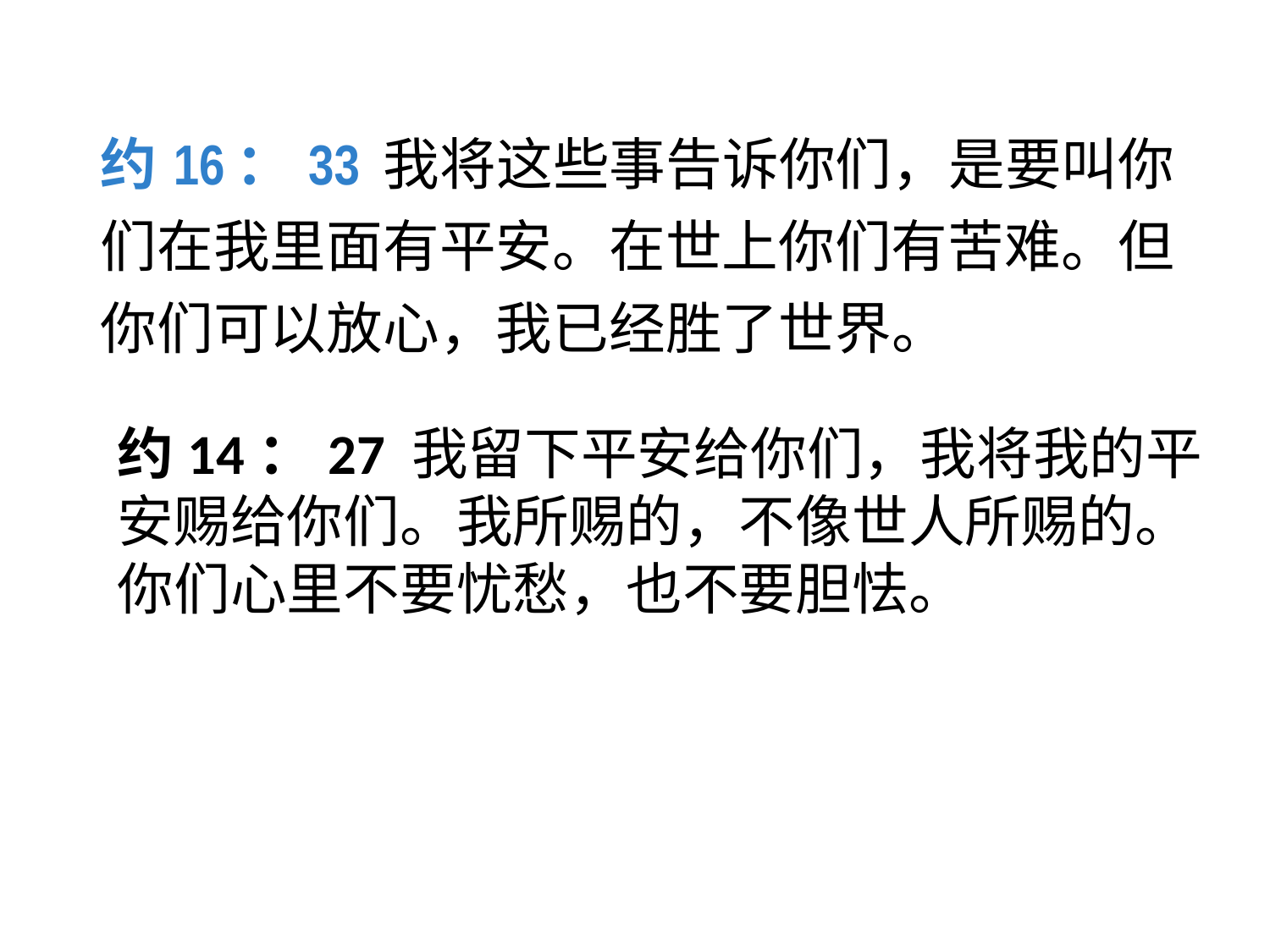

| 约16：33 我将这些事告诉你们，是要叫你们在我里面有平安。在世上你们有苦难。但你们可以放心，我已经胜了世界。 |
| --- |
约14：27 我留下平安给你们，我将我的平安赐给你们。我所赐的，不像世人所赐的。你们心里不要忧愁，也不要胆怯。